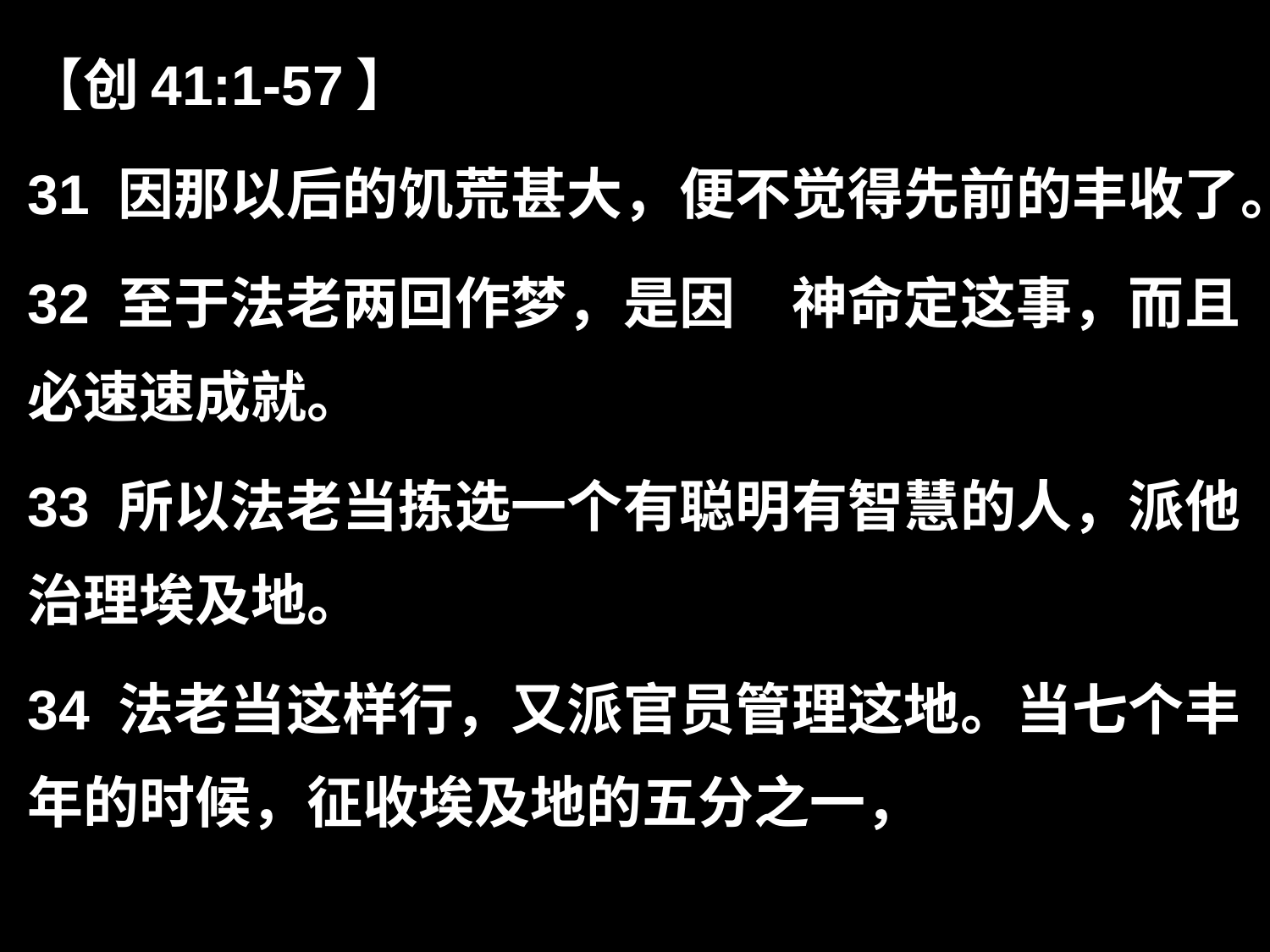

【创41:1-57】
31 因那以后的饥荒甚大，便不觉得先前的丰收了。
32 至于法老两回作梦，是因　神命定这事，而且必速速成就。
33 所以法老当拣选一个有聪明有智慧的人，派他治理埃及地。
34 法老当这样行，又派官员管理这地。当七个丰年的时候，征收埃及地的五分之一，